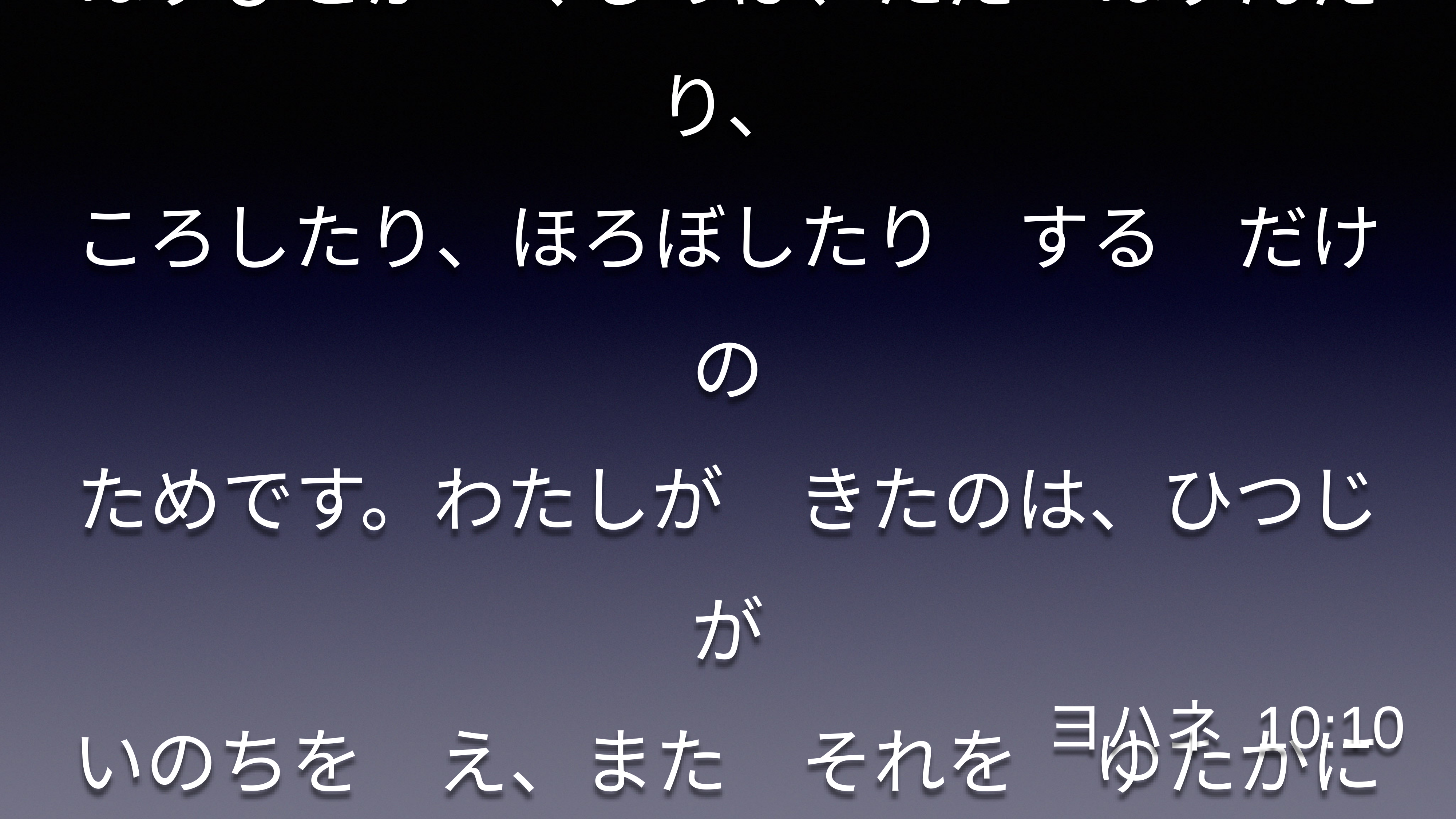

ぬすびとが　くるのは、ただ　ぬすんだり、
ころしたり、ほろぼしたり　する　だけの
ためです。わたしが　きたのは、ひつじが
いのちを　え、また　それを　ゆたかに
もつためです。
ヨハネ 10:10